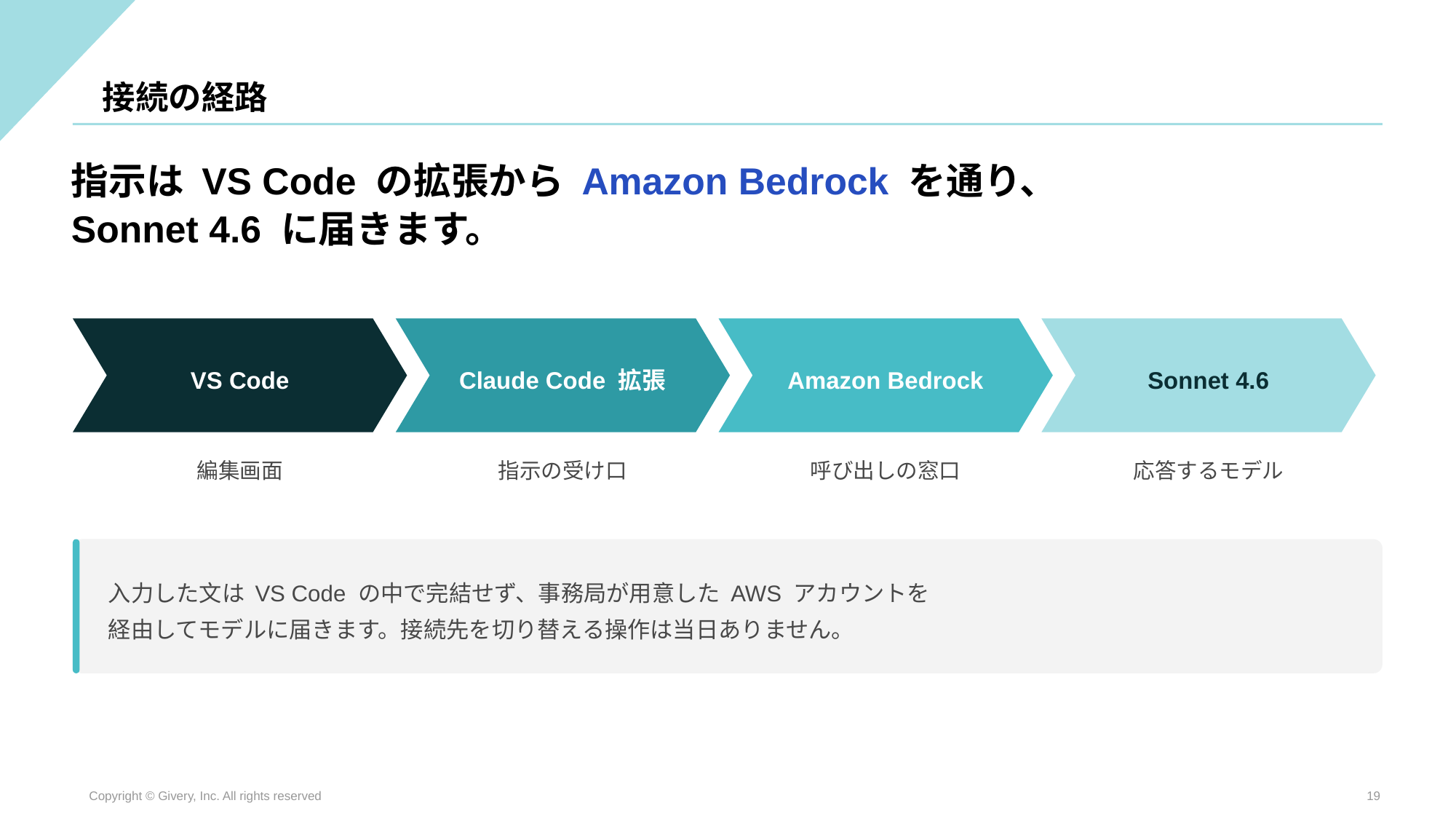

接続の経路

指示は VS Code の拡張から Amazon Bedrock を通り、
Sonnet 4.6 に届きます。

VS Code
Claude Code 拡張
Amazon Bedrock
Sonnet 4.6
編集画面
指示の受け口
呼び出しの窓口
応答するモデル

入力した文は VS Code の中で完結せず、事務局が用意した AWS アカウントを
経由してモデルに届きます。接続先を切り替える操作は当日ありません。
Copyright © Givery, Inc. All rights reserved
19